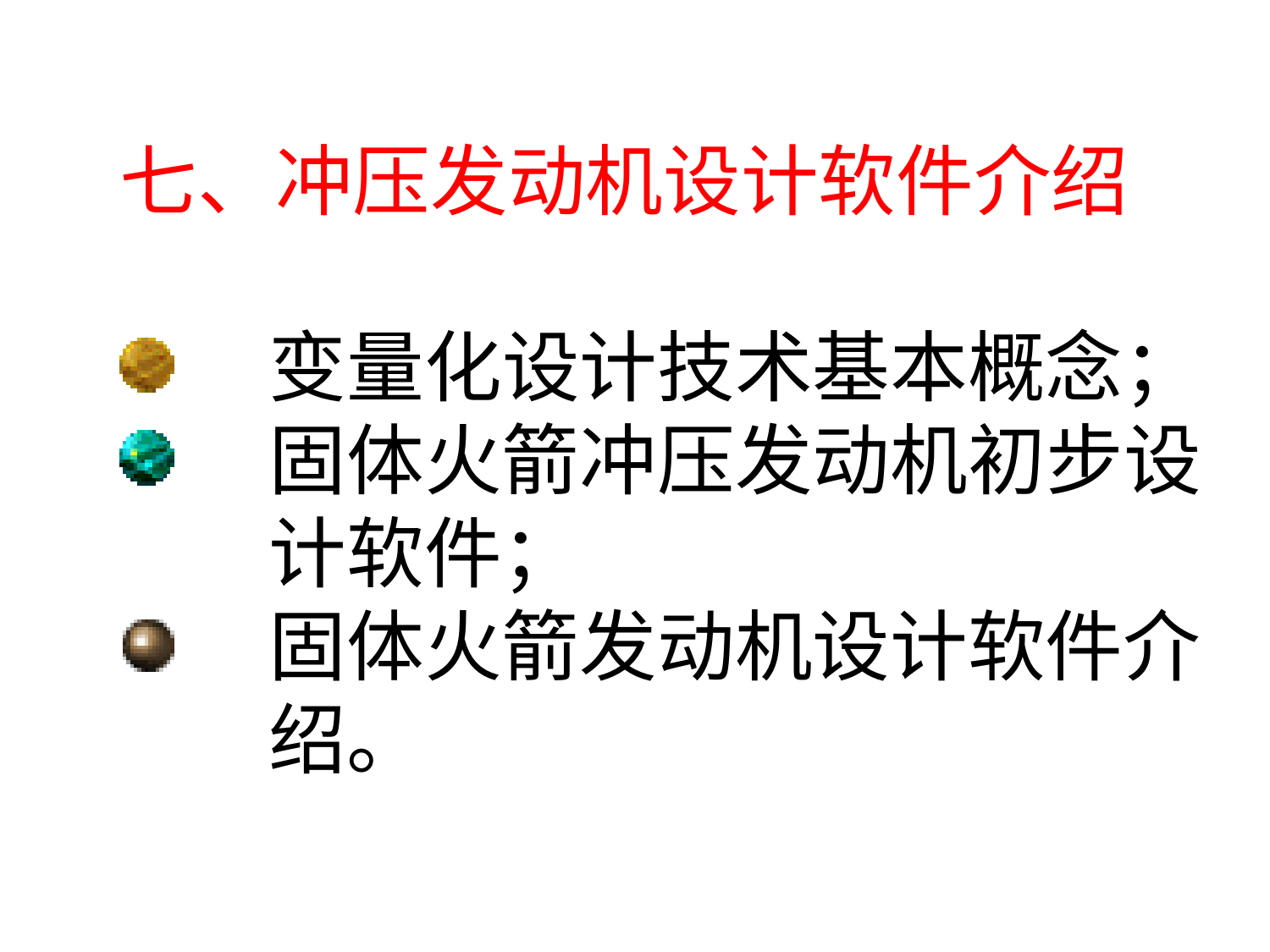

七、冲压发动机设计软件介绍

变量化设计技术基本概念；
固体火箭冲压发动机初步设计软件；
固体火箭发动机设计软件介绍。